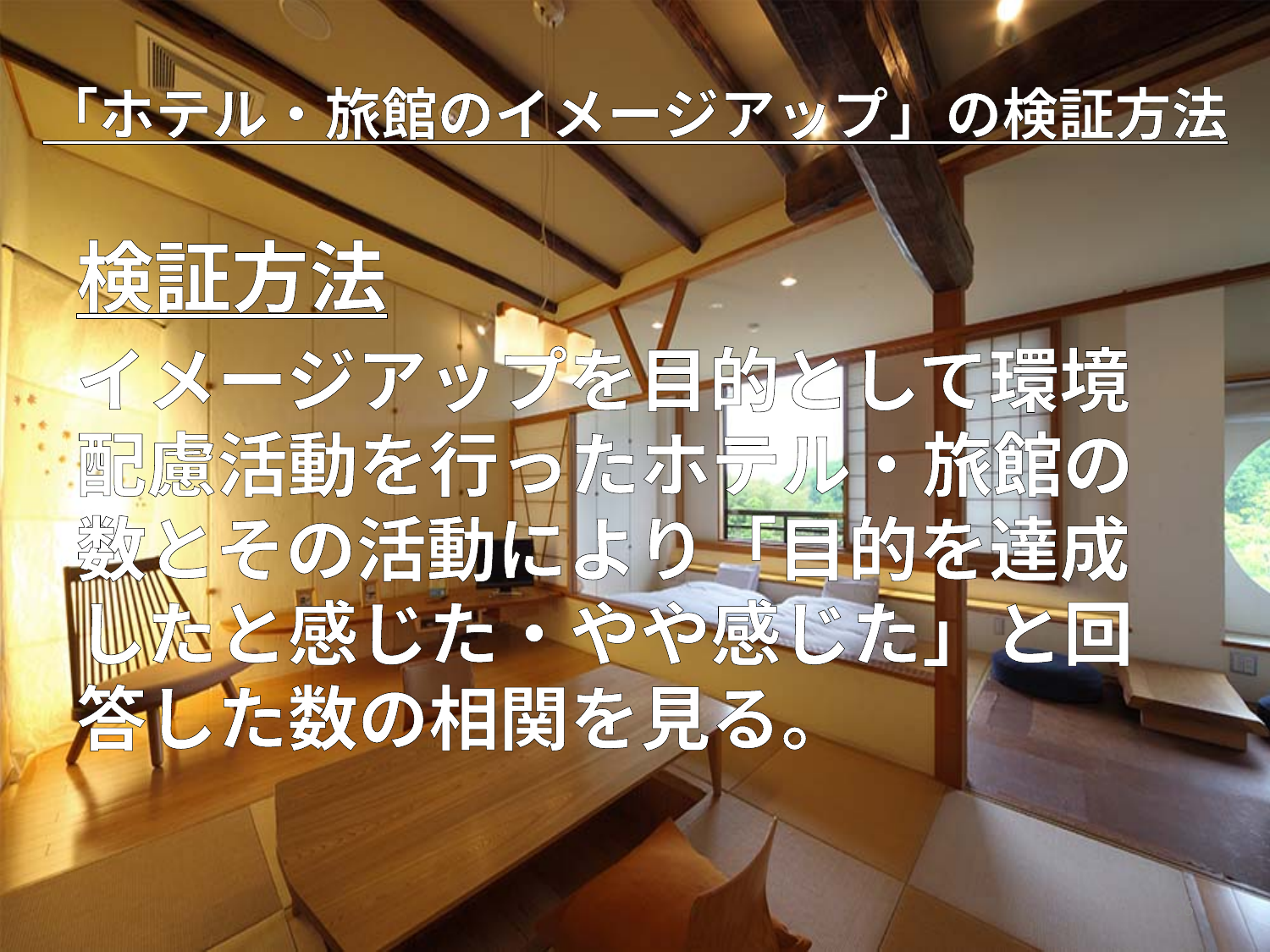

# 「ホテル・旅館のイメージアップ」の検証方法

検証方法
イメージアップを目的として環境配慮活動を行ったホテル・旅館の数とその活動により「目的を達成したと感じた・やや感じた」と回答した数の相関を見る。

36